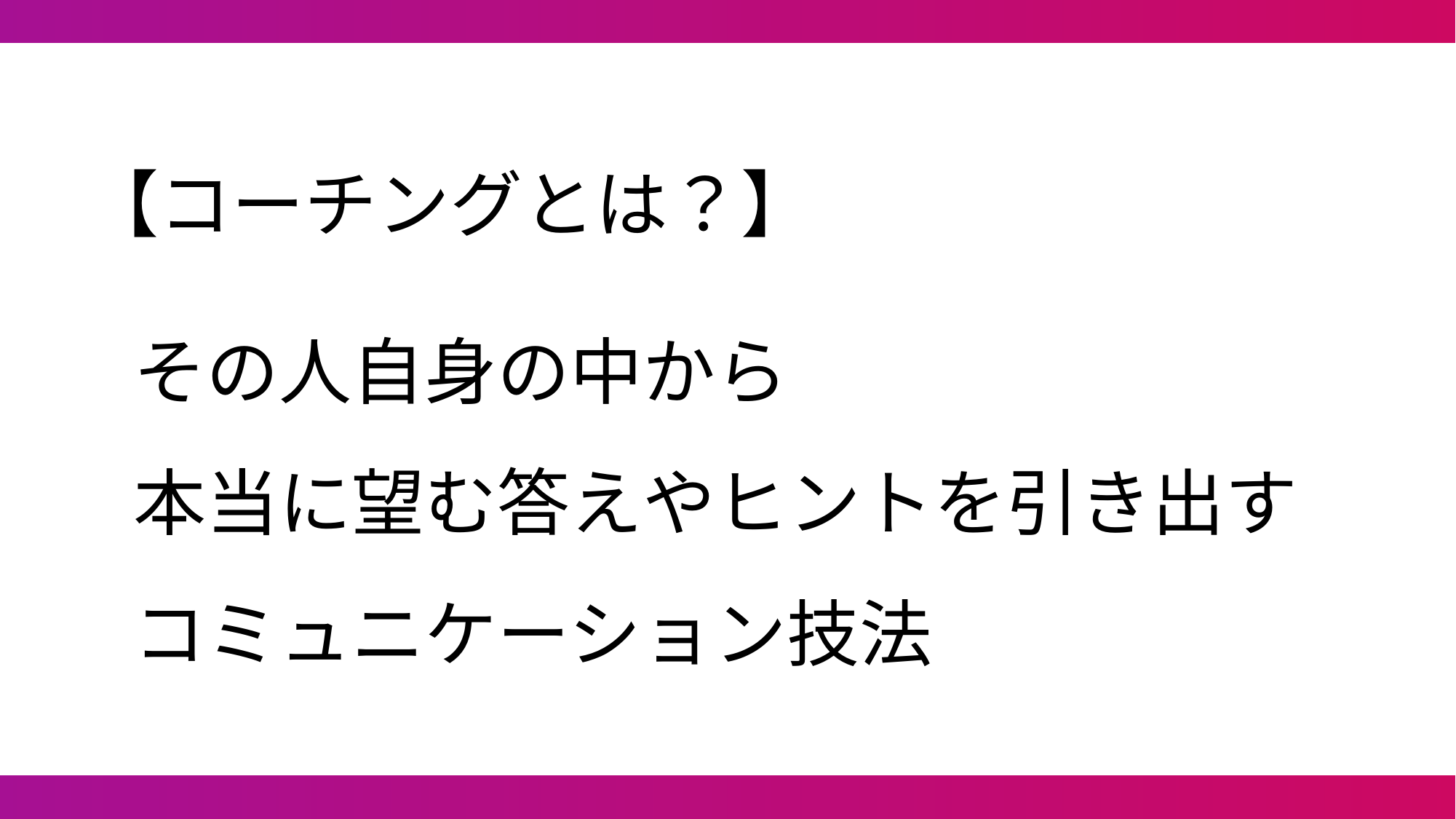

【コーチングとは？】
その人自身の中から
本当に望む答えやヒントを引き出す
コミュニケーション技法